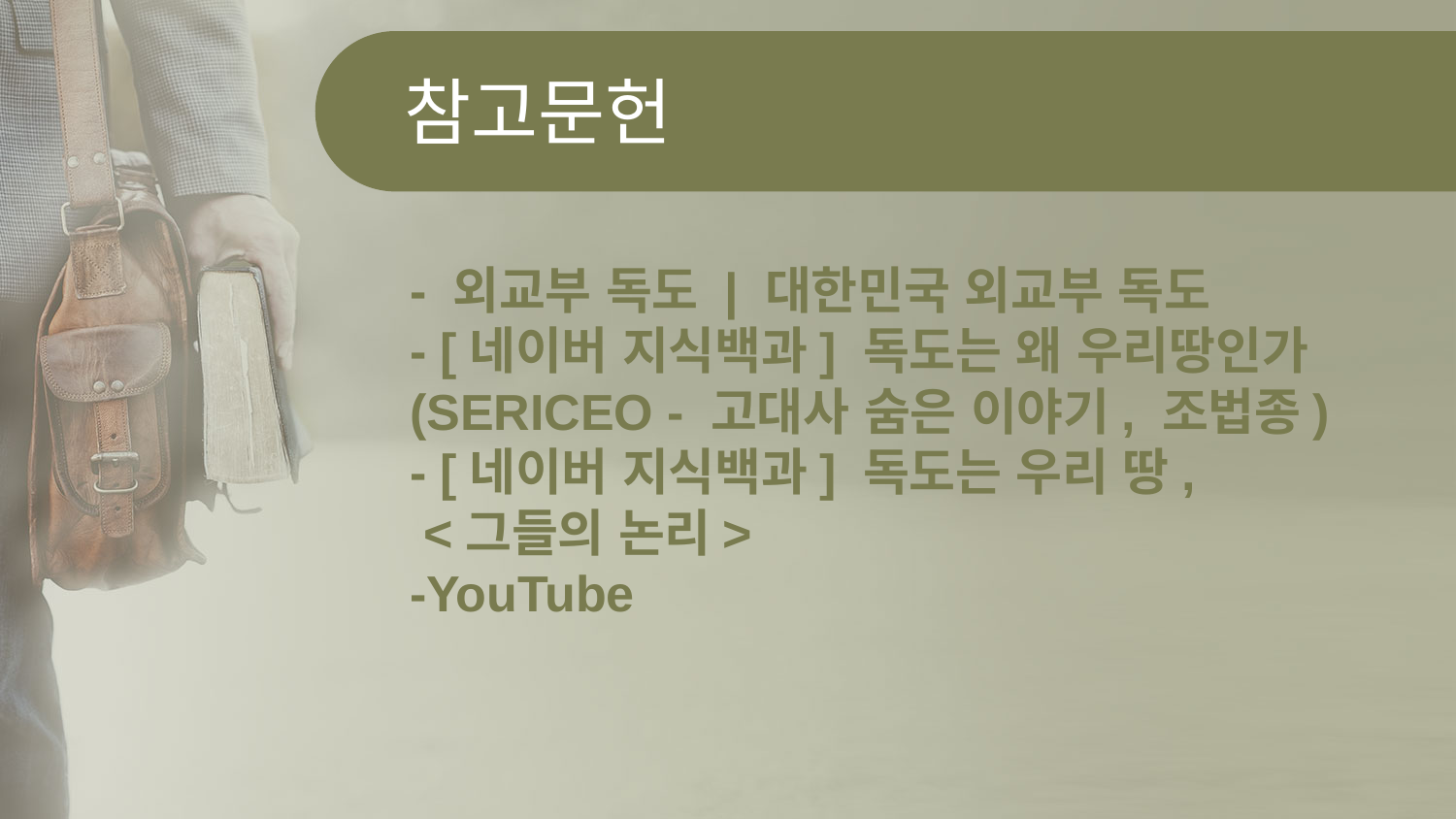

참고문헌
- 외교부 독도 | 대한민국 외교부 독도
- [네이버 지식백과] 독도는 왜 우리땅인가 (SERICEO - 고대사 숨은 이야기, 조법종)
- [네이버 지식백과] 독도는 우리 땅,
 <그들의 논리>
-YouTube